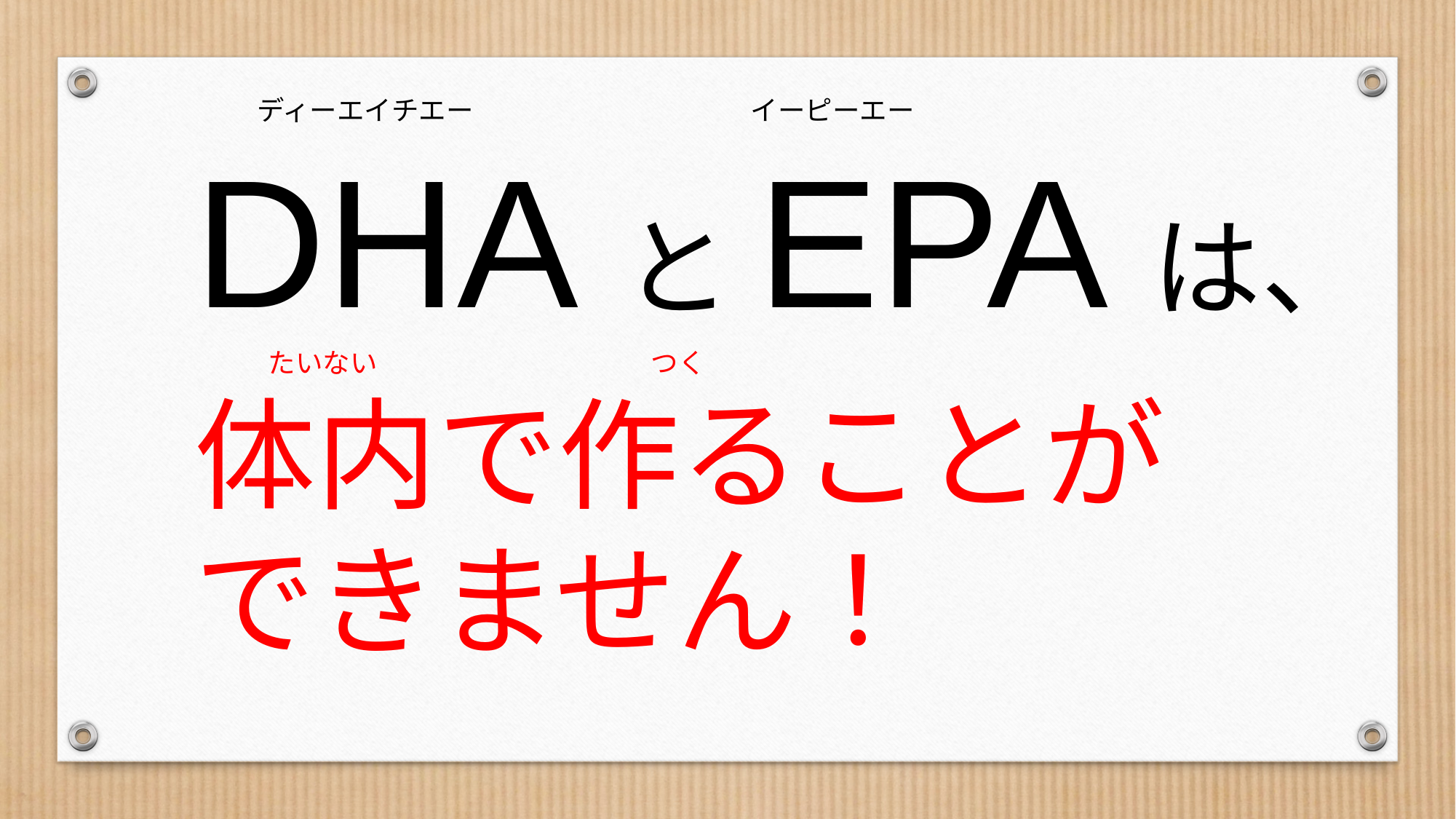

ディーエイチエー　　　　　 　　             イーピーエー
DHAとEPAは、
　　   たいない　　　　　　　　         つく
体内で作ることが
できません！